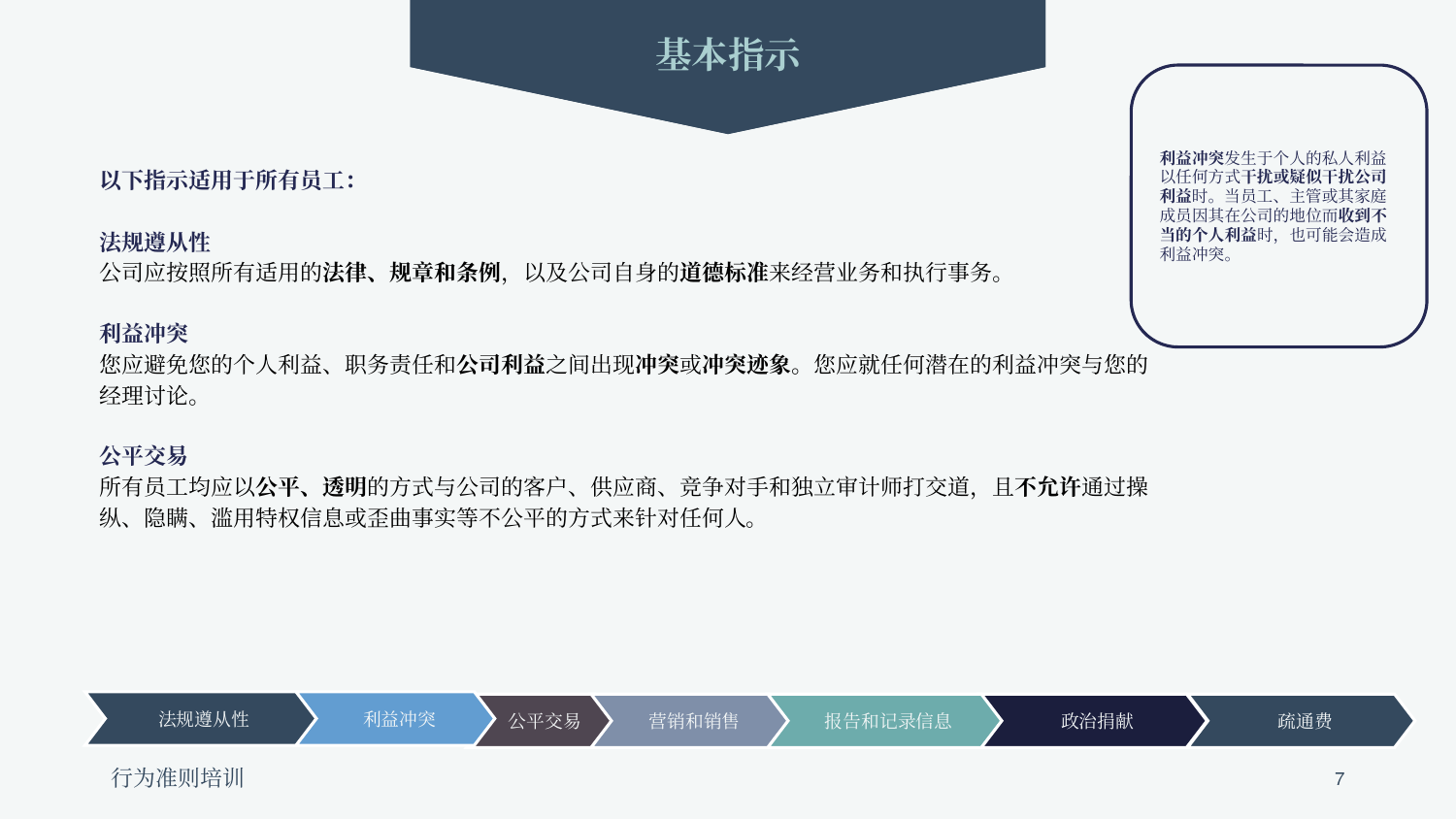

基本指示
利益冲突发生于个人的私人利益以任何方式干扰或疑似干扰公司利益时。当员工、主管或其家庭成员因其在公司的地位而收到不当的个人利益时，也可能会造成利益冲突。
以下指示适用于所有员工：

法规遵从性
公司应按照所有适用的法律、规章和条例，以及公司自身的道德标准来经营业务和执行事务。

利益冲突
您应避免您的个人利益、职务责任和公司利益之间出现冲突或冲突迹象。您应就任何潜在的利益冲突与您的
经理讨论。

公平交易
所有员工均应以公平、透明的方式与公司的客户、供应商、竞争对手和独立审计师打交道，且不允许通过操纵、隐瞒、滥用特权信息或歪曲事实等不公平的方式来针对任何人。
法规遵从性
利益冲突
营销和销售
报告和记录信息
政治捐献
疏通费
公平交易
7